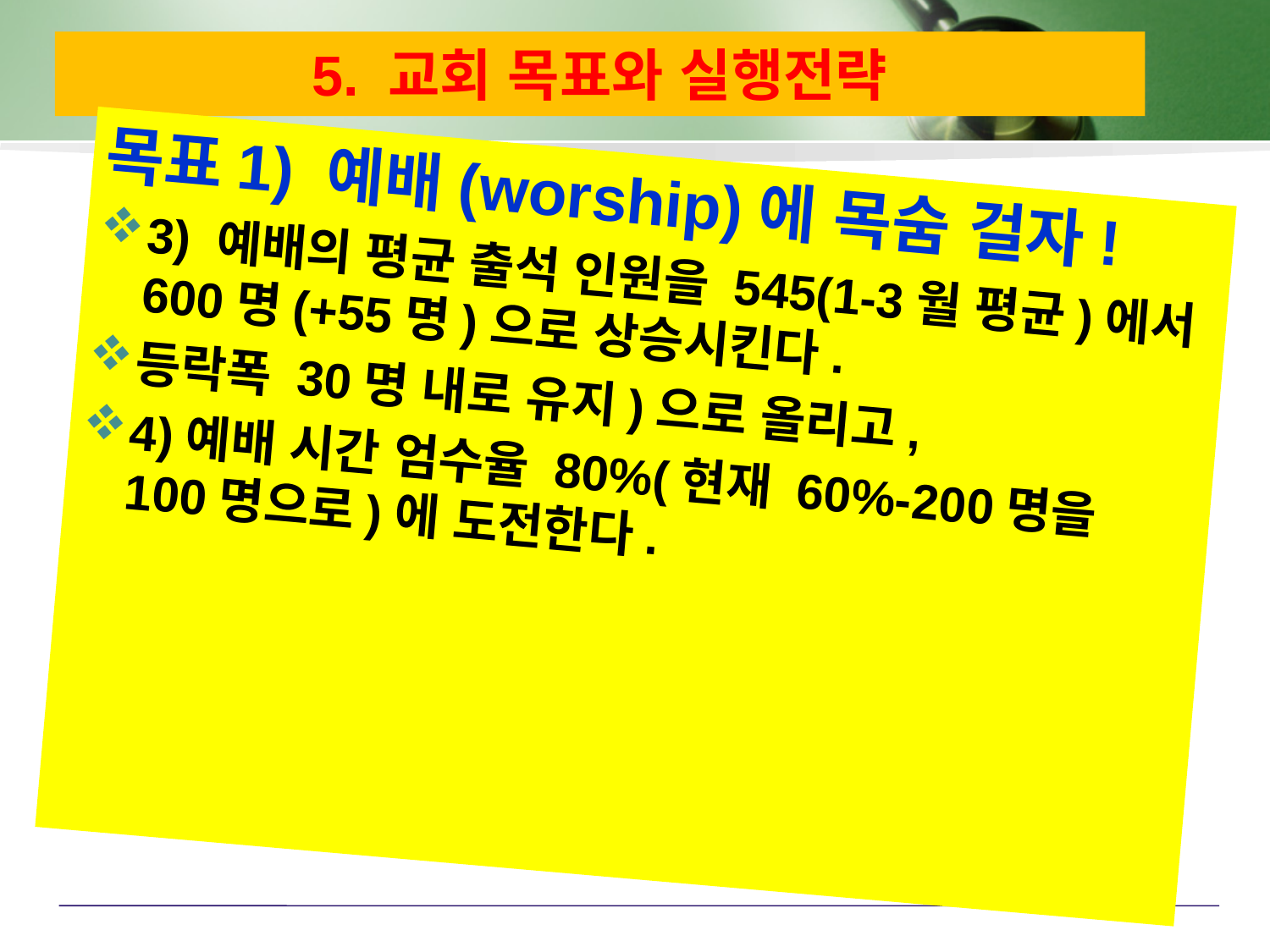

# 5. 교회 목표와 실행전략
목표1) 예배(worship)에 목숨 걸자!
3) 예배의 평균 출석 인원을 545(1-3월 평균)에서 600명(+55명)으로 상승시킨다.
등락폭 30명 내로 유지)으로 올리고,
4)예배 시간 엄수율 80%(현재 60%-200명을 100명으로)에 도전한다.